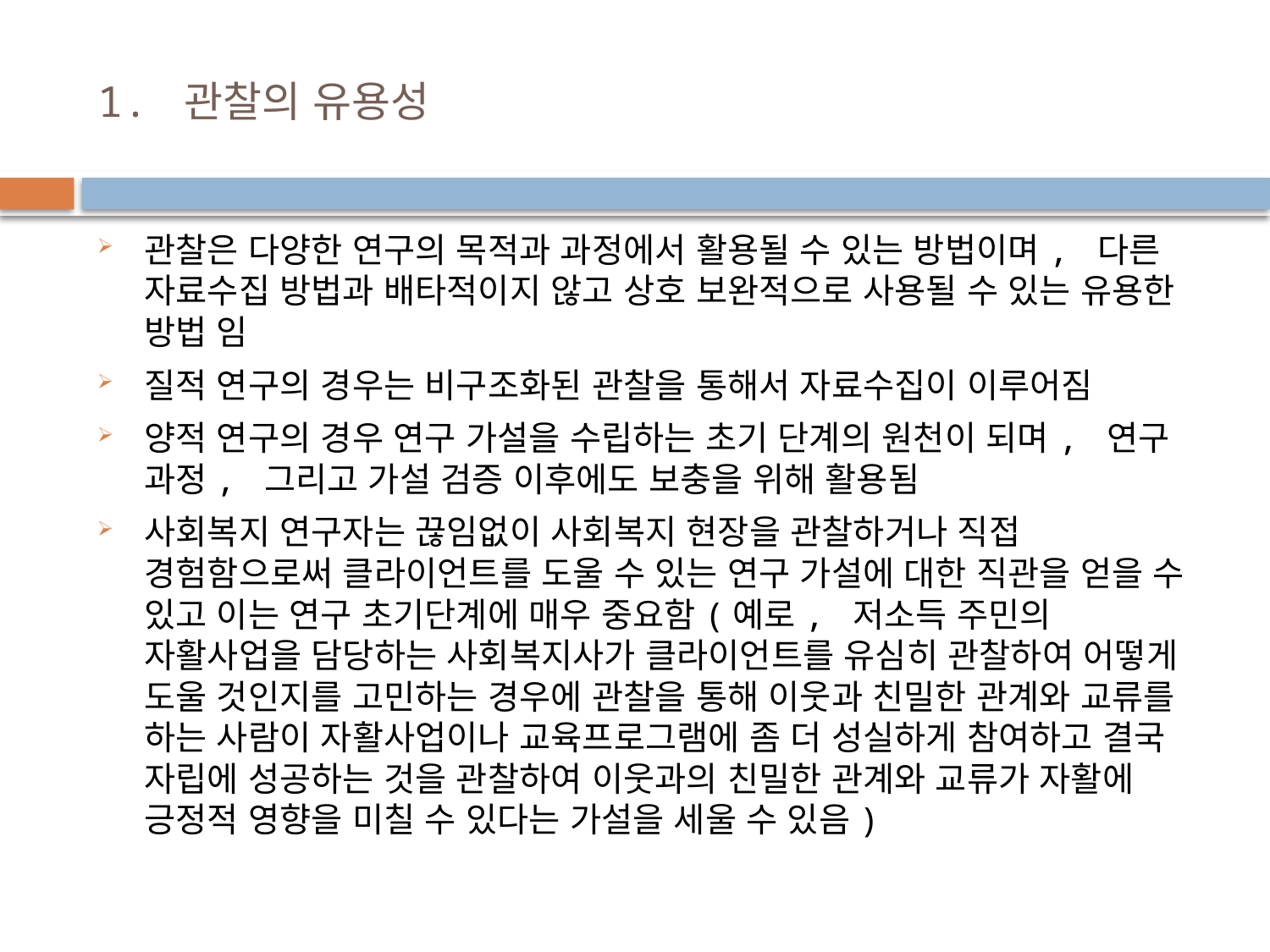

# 1. 관찰의 유용성
관찰은 다양한 연구의 목적과 과정에서 활용될 수 있는 방법이며, 다른 자료수집 방법과 배타적이지 않고 상호 보완적으로 사용될 수 있는 유용한 방법 임
질적 연구의 경우는 비구조화된 관찰을 통해서 자료수집이 이루어짐
양적 연구의 경우 연구 가설을 수립하는 초기 단계의 원천이 되며, 연구 과정, 그리고 가설 검증 이후에도 보충을 위해 활용됨
사회복지 연구자는 끊임없이 사회복지 현장을 관찰하거나 직접 경험함으로써 클라이언트를 도울 수 있는 연구 가설에 대한 직관을 얻을 수 있고 이는 연구 초기단계에 매우 중요함(예로, 저소득 주민의 자활사업을 담당하는 사회복지사가 클라이언트를 유심히 관찰하여 어떻게 도울 것인지를 고민하는 경우에 관찰을 통해 이웃과 친밀한 관계와 교류를 하는 사람이 자활사업이나 교육프로그램에 좀 더 성실하게 참여하고 결국 자립에 성공하는 것을 관찰하여 이웃과의 친밀한 관계와 교류가 자활에 긍정적 영향을 미칠 수 있다는 가설을 세울 수 있음)